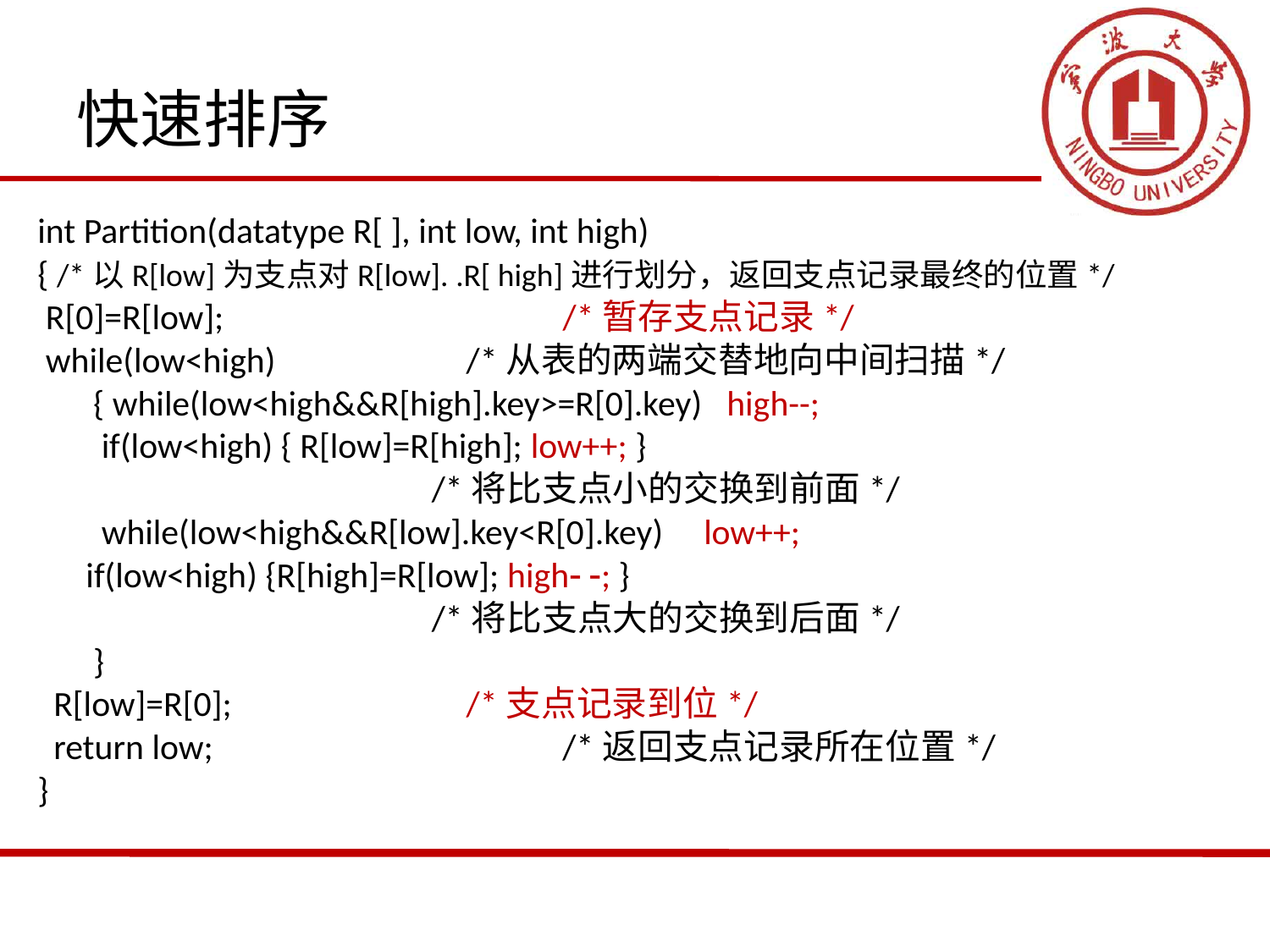

# 快速排序
int Partition(datatype R[ ], int low, int high)
{ /*以R[low]为支点对R[low]. .R[ high]进行划分，返回支点记录最终的位置*/
 R[0]=R[low];   		            /*暂存支点记录*/
 while(low<high) 		/*从表的两端交替地向中间扫描*/
	 { while(low<high&&R[high].key>=R[0].key)   high--;
	  if(low<high) { R[low]=R[high]; low++; }
                                                 /*将比支点小的交换到前面*/
	  while(low<high&&R[low].key<R[0].key)     low++;
      if(low<high) {R[high]=R[low]; high− −; }
                                                 /*将比支点大的交换到后面*/
	 }
  R[low]=R[0];     		/*支点记录到位*/
  return low;    		            /*返回支点记录所在位置*/
}